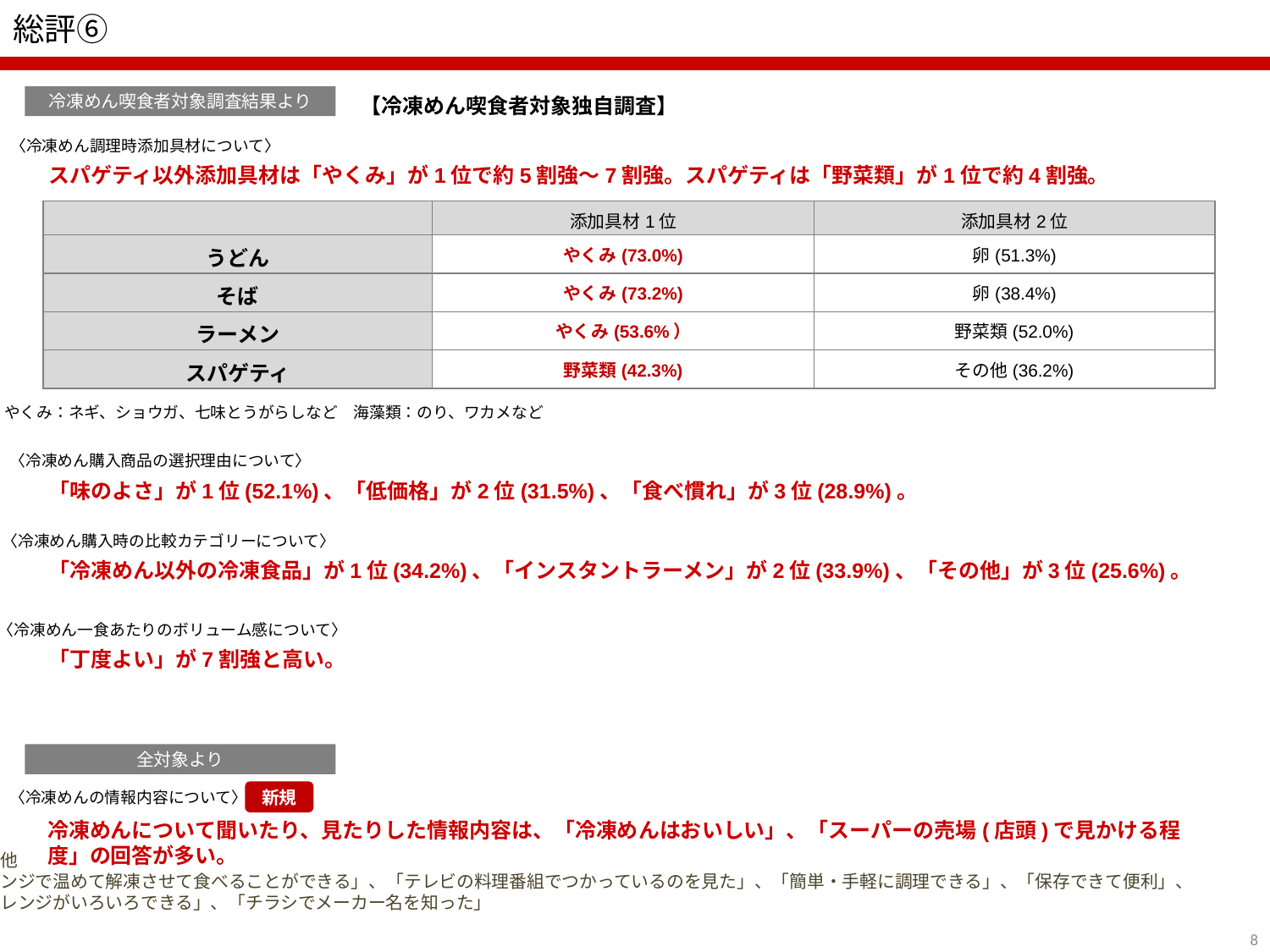

# 総評⑥
冷凍めん喫食者対象調査結果より
【冷凍めん喫食者対象独自調査】
〈冷凍めん調理時添加具材について〉
スパゲティ以外添加具材は「やくみ」が1位で約5割強～7割強。スパゲティは「野菜類」が1位で約4割強。
※やくみ：ネギ、ショウガ、七味とうがらしなど　海藻類：のり、ワカメなど
|  | 添加具材1位 | 添加具材2位 |
| --- | --- | --- |
| うどん | やくみ(73.0%) | 卵(51.3%) |
| そば | やくみ(73.2%) | 卵(38.4%) |
| ラーメン | やくみ(53.6%） | 野菜類(52.0%) |
| スパゲティ | 野菜類(42.3%) | その他(36.2%) |
〈冷凍めん購入商品の選択理由について〉
「味のよさ」が1位(52.1%)、「低価格」が2位(31.5%)、「食べ慣れ」が3位(28.9%)。
〈冷凍めん購入時の比較カテゴリーについて〉
「冷凍めん以外の冷凍食品」が1位(34.2%)、「インスタントラーメン」が2位(33.9%)、「その他」が3位(25.6%)。
〈冷凍めん一食あたりのボリューム感について〉
「丁度よい」が7割強と高い。
全対象より
新規
〈冷凍めんの情報内容について〉
冷凍めんについて聞いたり、見たりした情報内容は、「冷凍めんはおいしい」、「スーパーの売場(店頭)で見かける程度」の回答が多い。
・その他
　「レンジで温めて解凍させて食べることができる」、「テレビの料理番組でつかっているのを見た」、「簡単・手軽に調理できる」、「保存できて便利」、
　「アレンジがいろいろできる」、「チラシでメーカー名を知った」
8